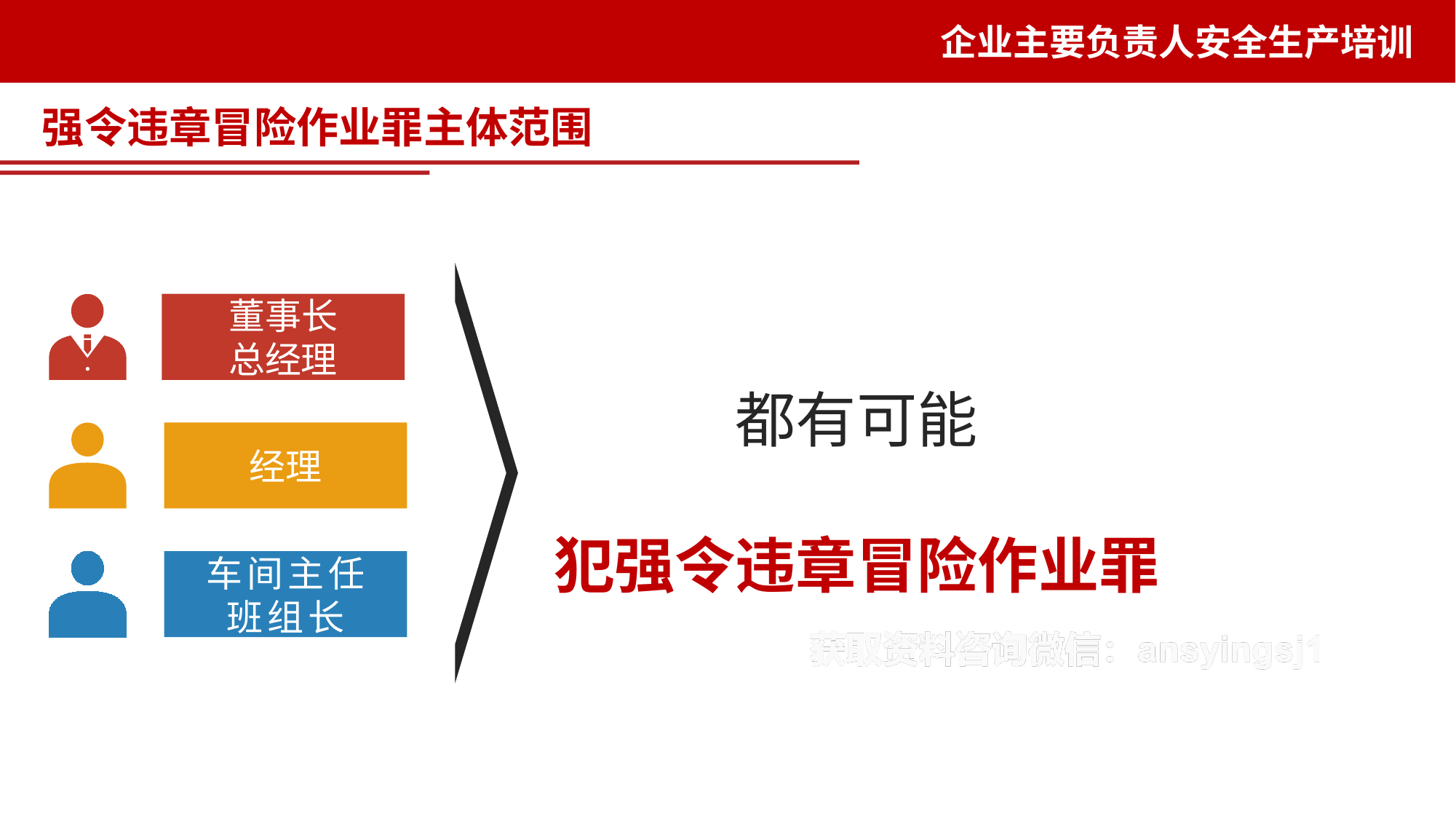

强令违章冒险作业罪主体范围

董事长
总经理
都有可能
犯强令违章冒险作业罪

经理

车间主任
班组长